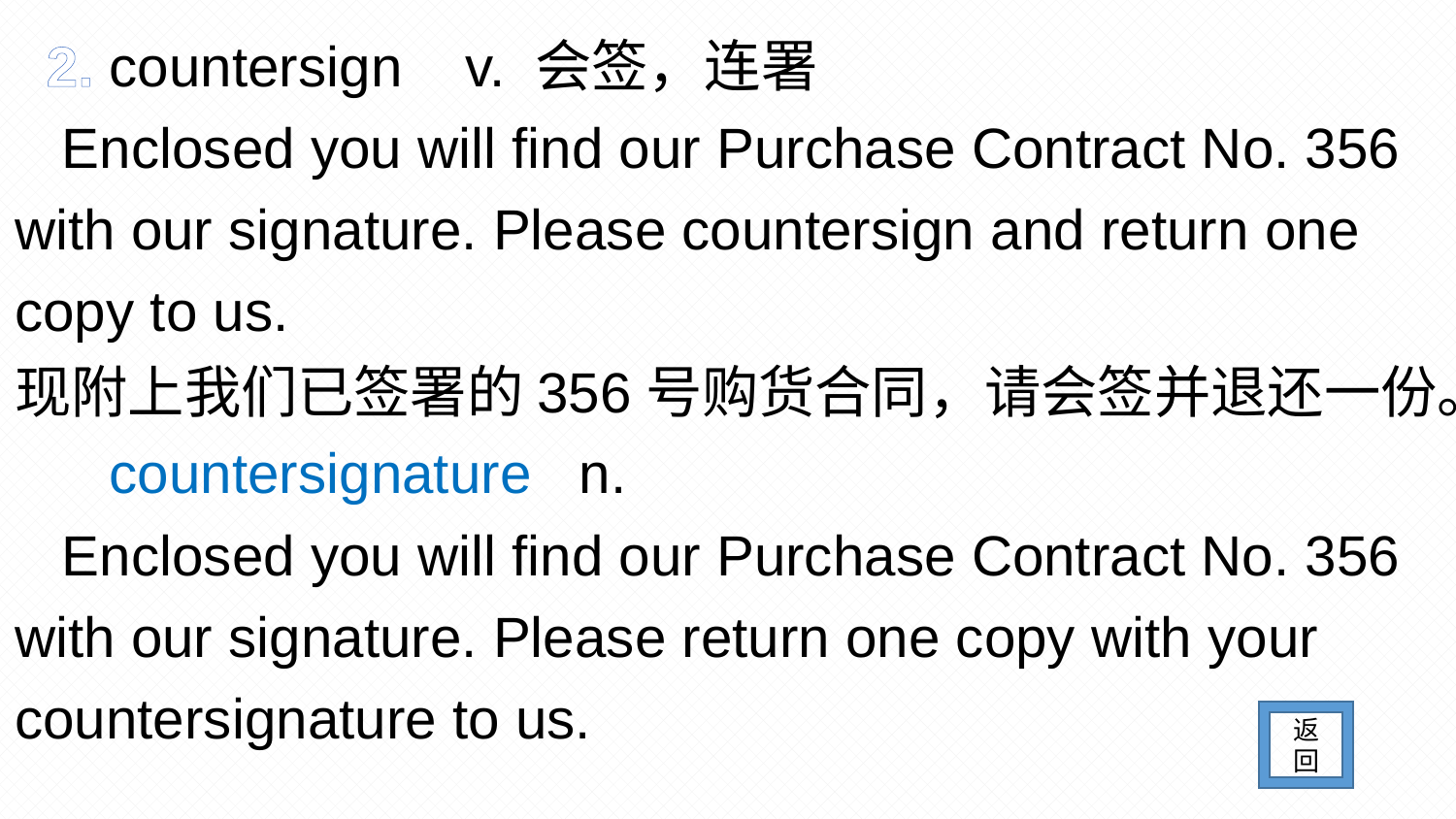

2. countersign    v. 会签，连署
   Enclosed you will find our Purchase Contract No. 356 with our signature. Please countersign and return one copy to us.
现附上我们已签署的356号购货合同，请会签并退还一份。
      countersignature   n.
   Enclosed you will find our Purchase Contract No. 356 with our signature. Please return one copy with your countersignature to us.
返回